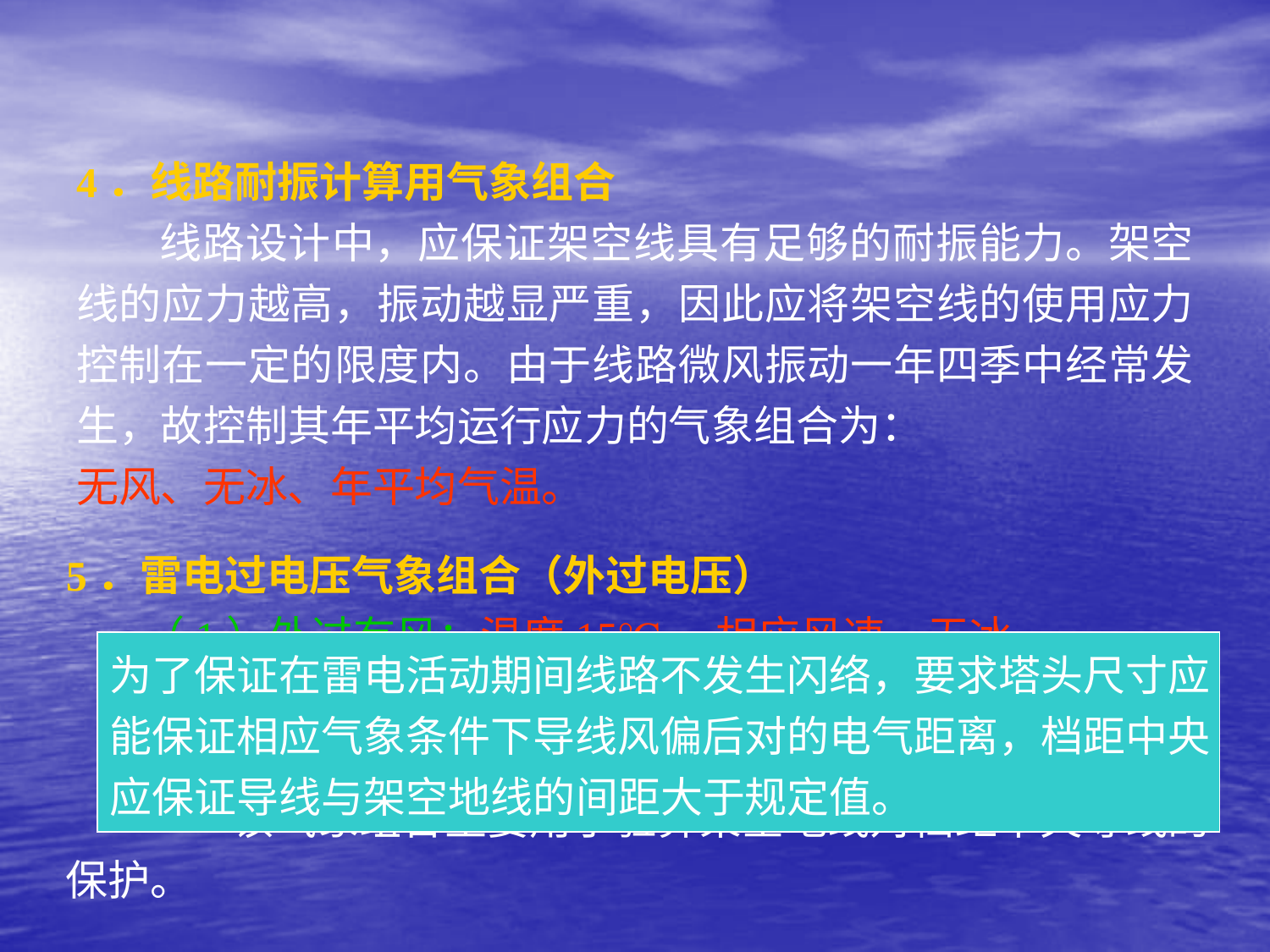

4．线路耐振计算用气象组合
       线路设计中，应保证架空线具有足够的耐振能力。架空线的应力越高，振动越显严重，因此应将架空线的使用应力控制在一定的限度内。由于线路微风振动一年四季中经常发生，故控制其年平均运行应力的气象组合为：
无风、无冰、年平均气温。
5．雷电过电压气象组合（外过电压）
       （1）外过有风：温度15℃，相应风速，无冰。
                该气象组合主要用于校验悬垂串风偏后的电气间距。
       （2）外过无风：温度15℃，无风，无冰。
                该气象组合主要用于验算架空地线对档距中央导线的保护。

为了保证在雷电活动期间线路不发生闪络，要求塔头尺寸应能保证相应气象条件下导线风偏后对的电气距离，档距中央应保证导线与架空地线的间距大于规定值。